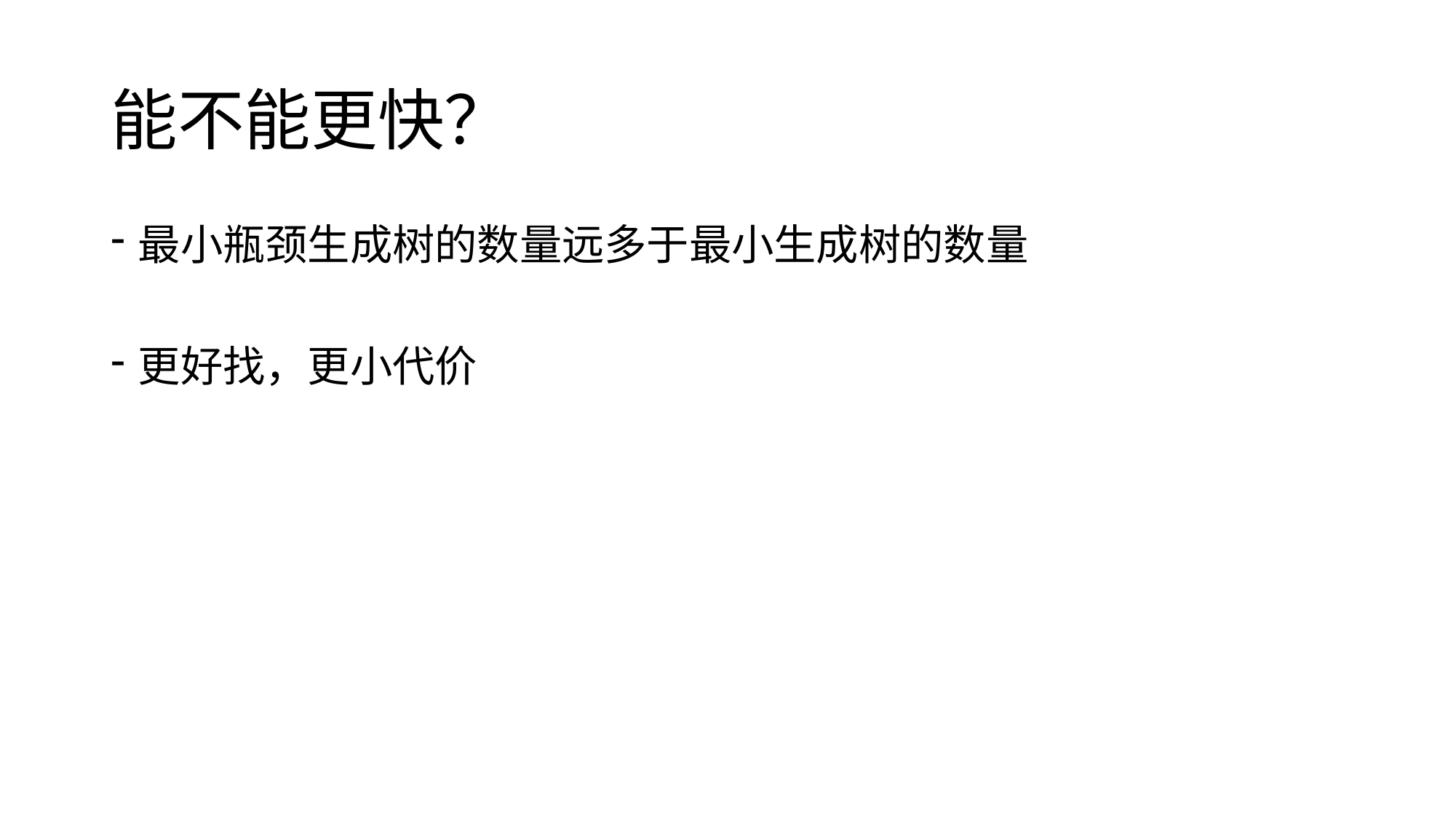

# 能不能更快？
最小瓶颈生成树的数量远多于最小生成树的数量

更好找，更小代价